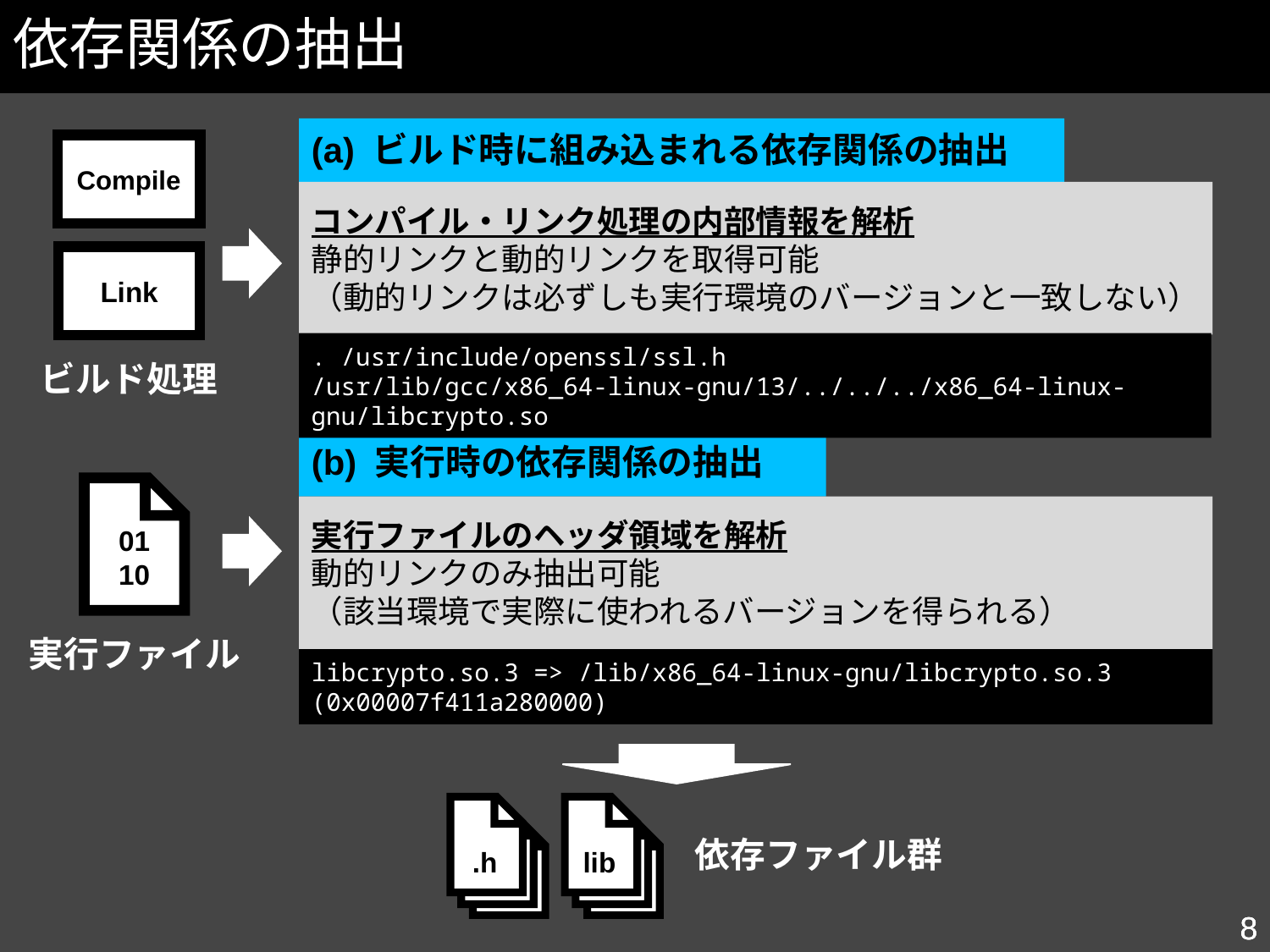

# 依存関係の抽出
(a) ビルド時に組み込まれる依存関係の抽出
Compile
コンパイル・リンク処理の内部情報を解析
静的リンクと動的リンクを取得可能
（動的リンクは必ずしも実行環境のバージョンと一致しない）

Link
. /usr/include/openssl/ssl.h
/usr/lib/gcc/x86_64-linux-gnu/13/../../../x86_64-linux-gnu/libcrypto.so
ビルド処理
(b) 実行時の依存関係の抽出

01
10
実行ファイルのヘッダ領域を解析
動的リンクのみ抽出可能
（該当環境で実際に使われるバージョンを得られる）

実行ファイル
libcrypto.so.3 => /lib/x86_64-linux-gnu/libcrypto.so.3 (0x00007f411a280000)

.h

lib
依存ファイル群